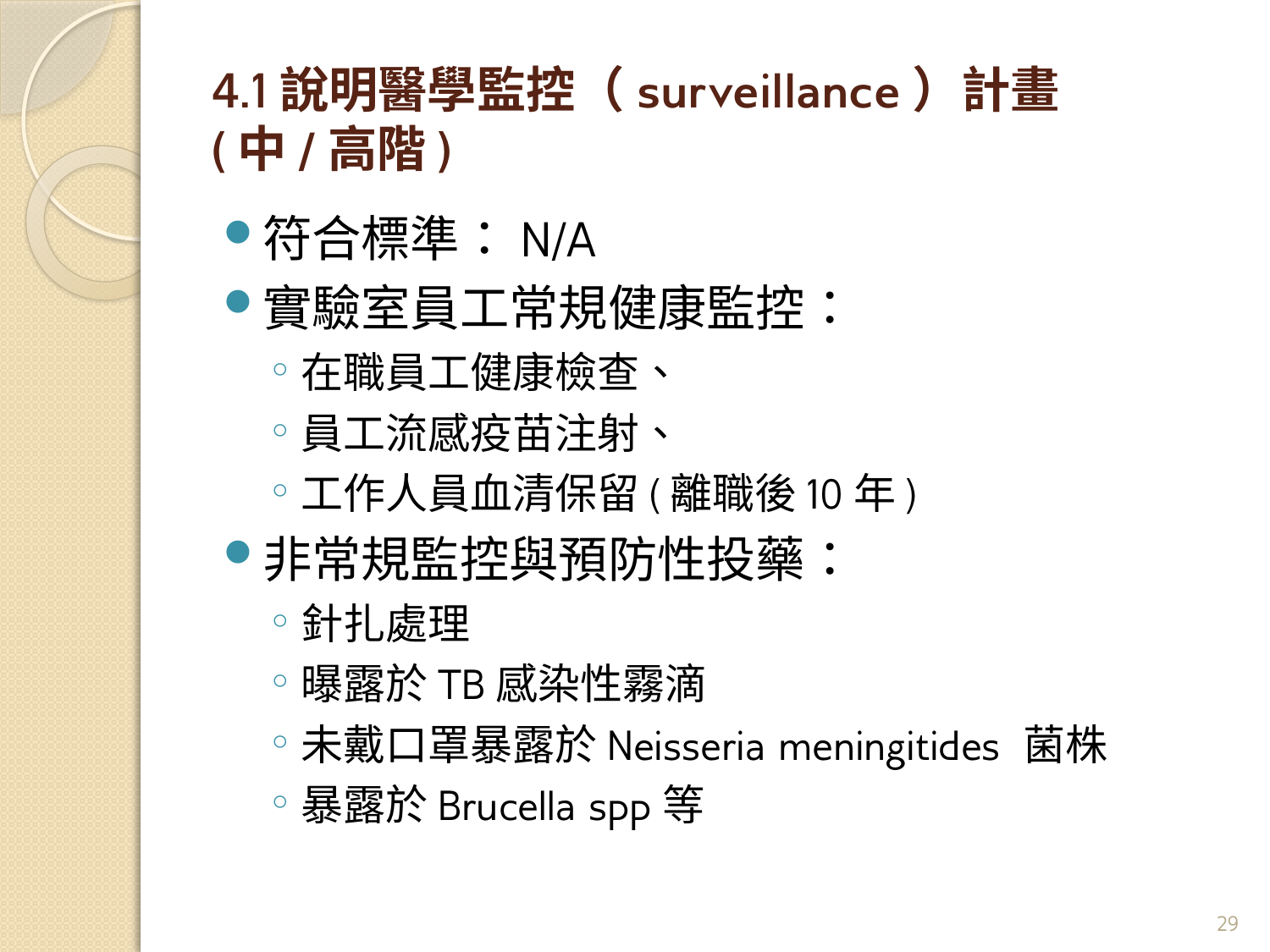

# 4.1說明醫學監控（surveillance）計畫(中/高階)
符合標準：N/A
實驗室員工常規健康監控：
在職員工健康檢查、
員工流感疫苗注射、
工作人員血清保留(離職後10年)
非常規監控與預防性投藥：
針扎處理
曝露於TB感染性霧滴
未戴口罩暴露於Neisseria meningitides 菌株
暴露於Brucella spp等

29